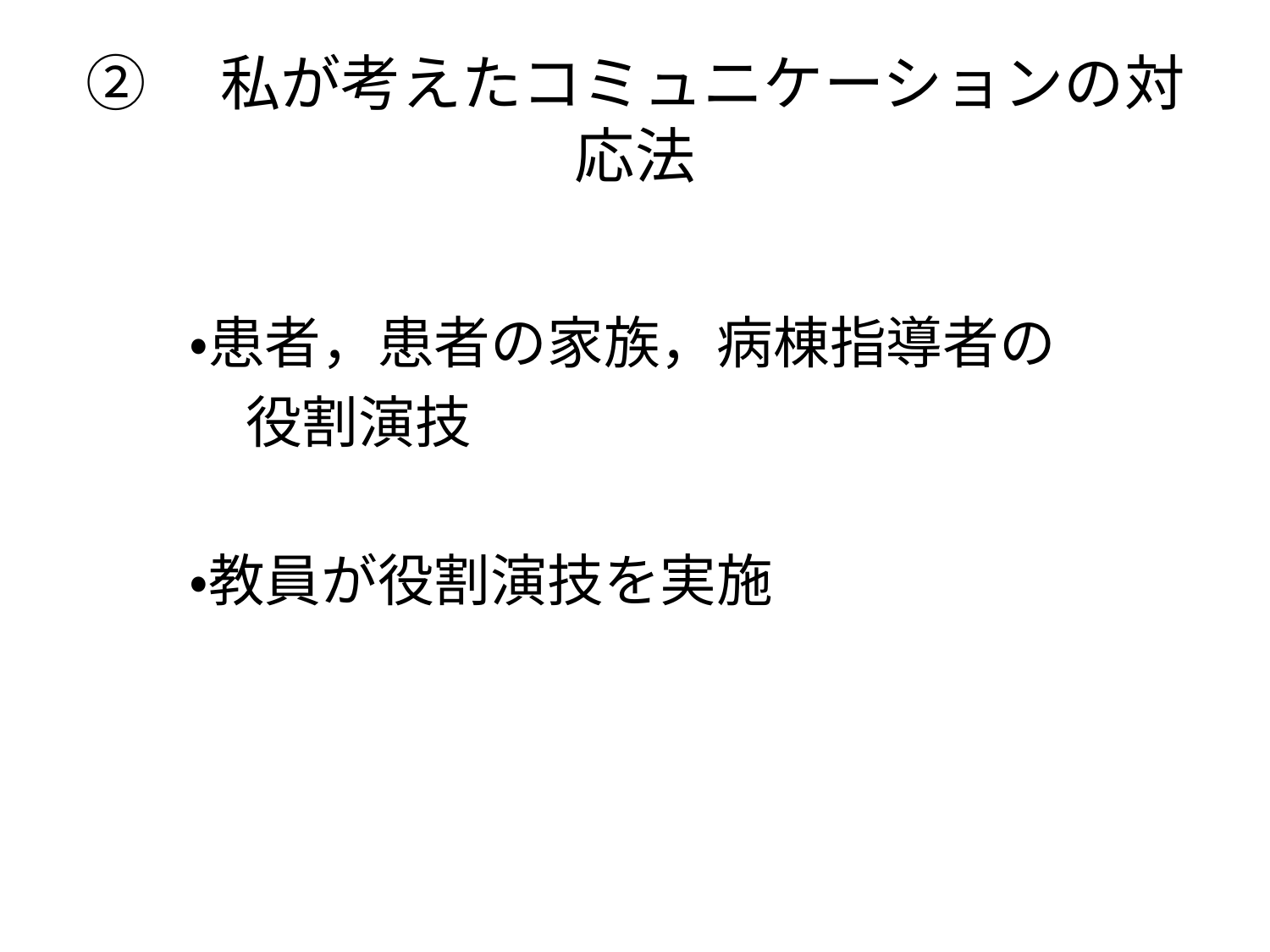

# ②　私が考えたコミュニケーションの対応法

　　・患者，患者の家族，病棟指導者の
　　　役割演技

　　・教員が役割演技を実施